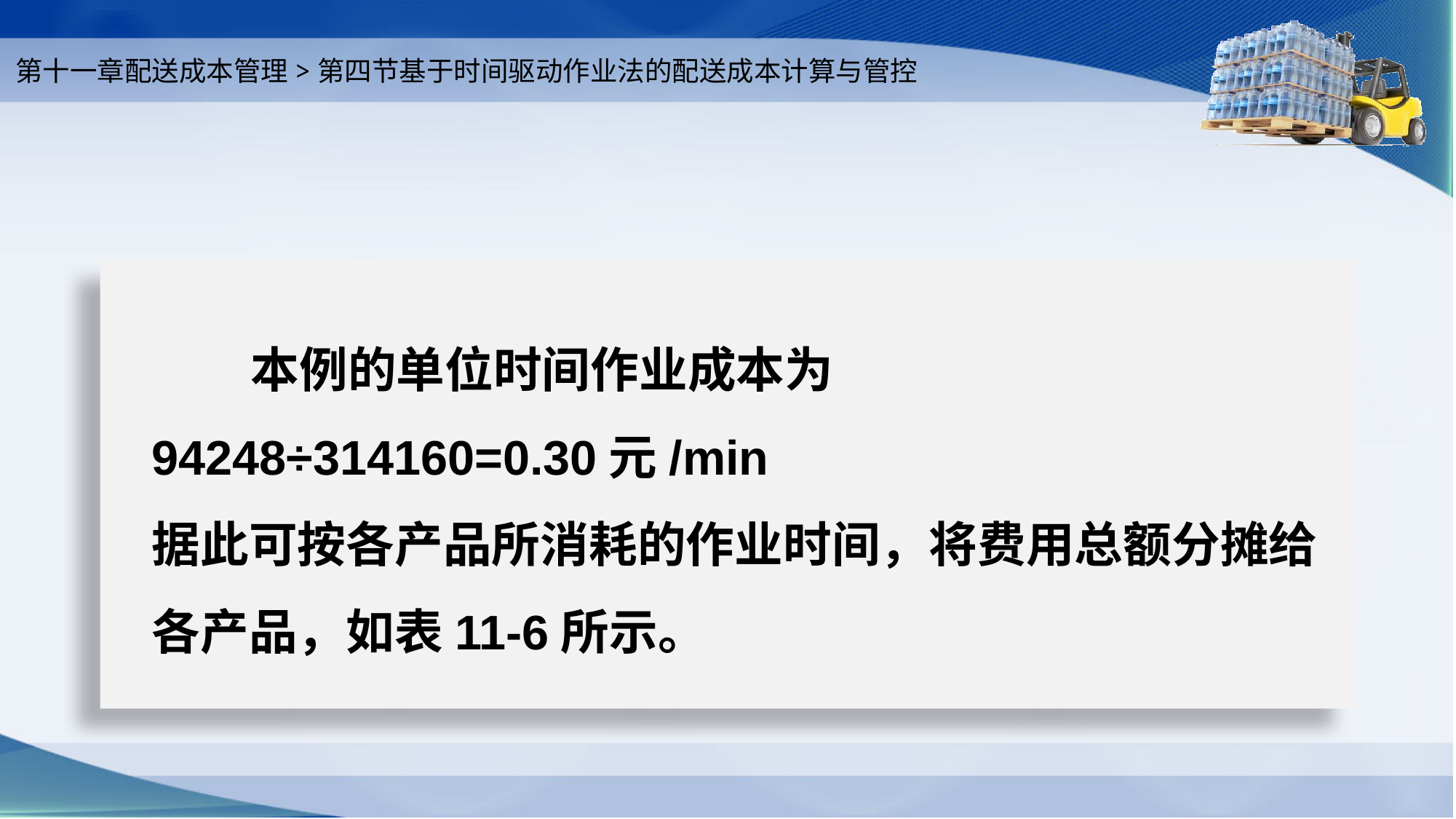

第十一章配送成本管理>第四节基于时间驱动作业法的配送成本计算与管控
#
本例的单位时间作业成本为
94248÷314160=0.30元/min
据此可按各产品所消耗的作业时间，将费用总额分摊给各产品，如表11-6所示。